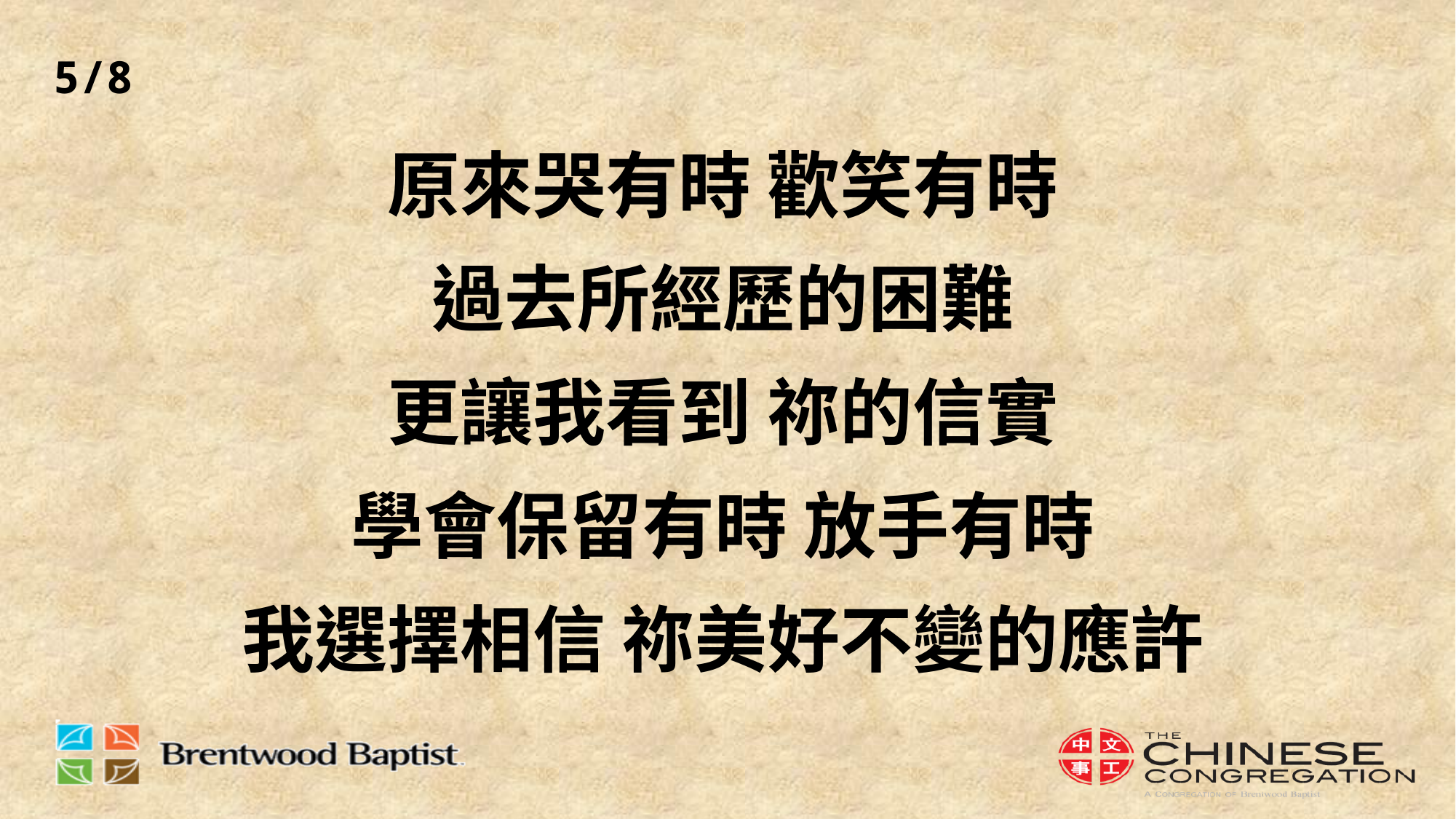

5/8
# 原來哭有時 歡笑有時 過去所經歷的困難 更讓我看到 祢的信實 學會保留有時 放手有時 我選擇相信 祢美好不變的應許